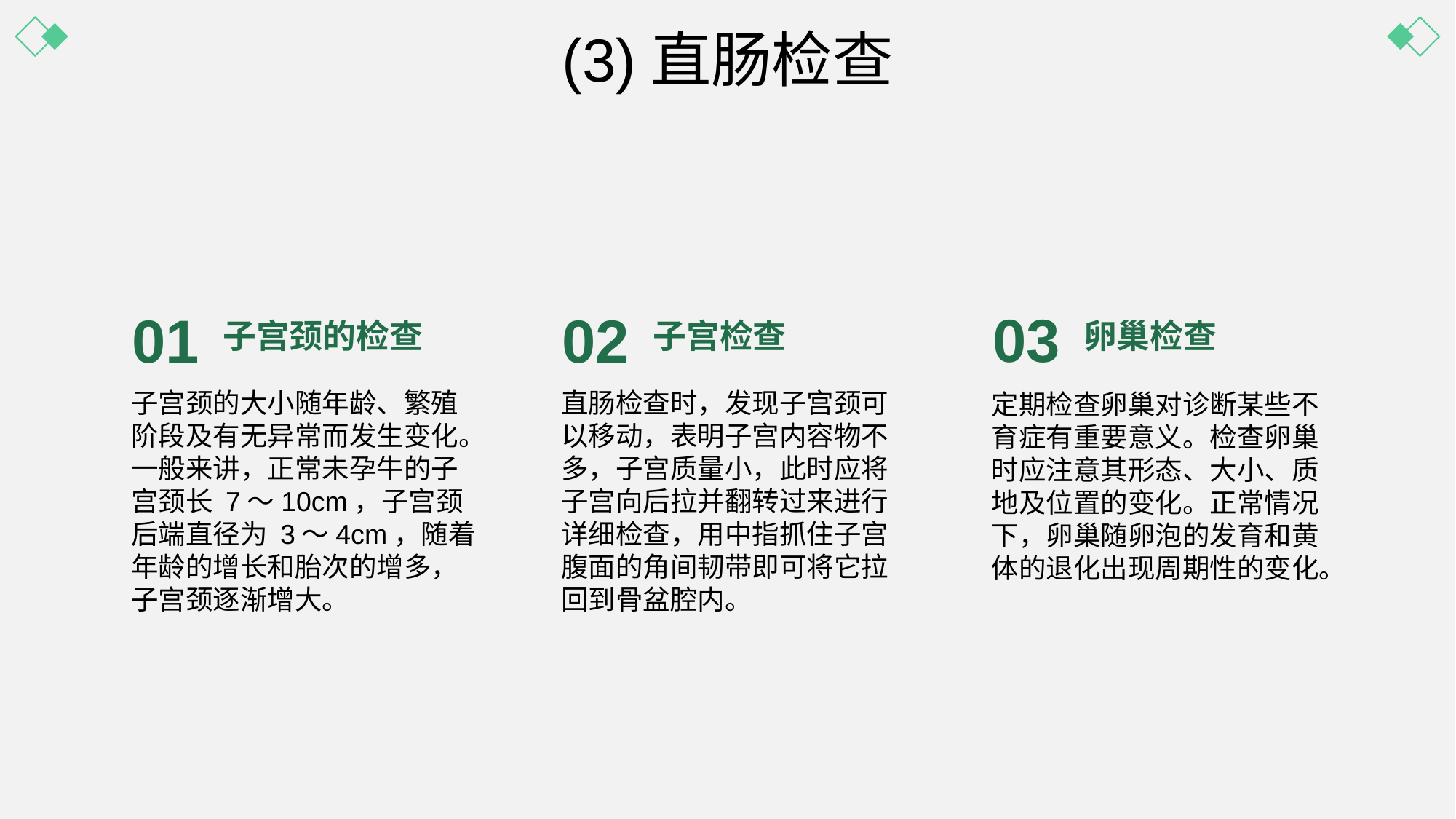

(3)直肠检查

卵巢检查
子宫颈的检查
子宫检查
03
01
02
子宫颈的大小随年龄、繁殖阶段及有无异常而发生变化。一般来讲，正常未孕牛的子宫颈长 7～10cm，子宫颈后端直径为 3～4cm，随着年龄的增长和胎次的增多，子宫颈逐渐增大。
直肠检查时，发现子宫颈可以移动，表明子宫内容物不多，子宫质量小，此时应将子宫向后拉并翻转过来进行详细检查，用中指抓住子宫腹面的角间韧带即可将它拉回到骨盆腔内。
定期检查卵巢对诊断某些不育症有重要意义。检查卵巢时应注意其形态、大小、质地及位置的变化。正常情况下，卵巢随卵泡的发育和黄体的退化出现周期性的变化。